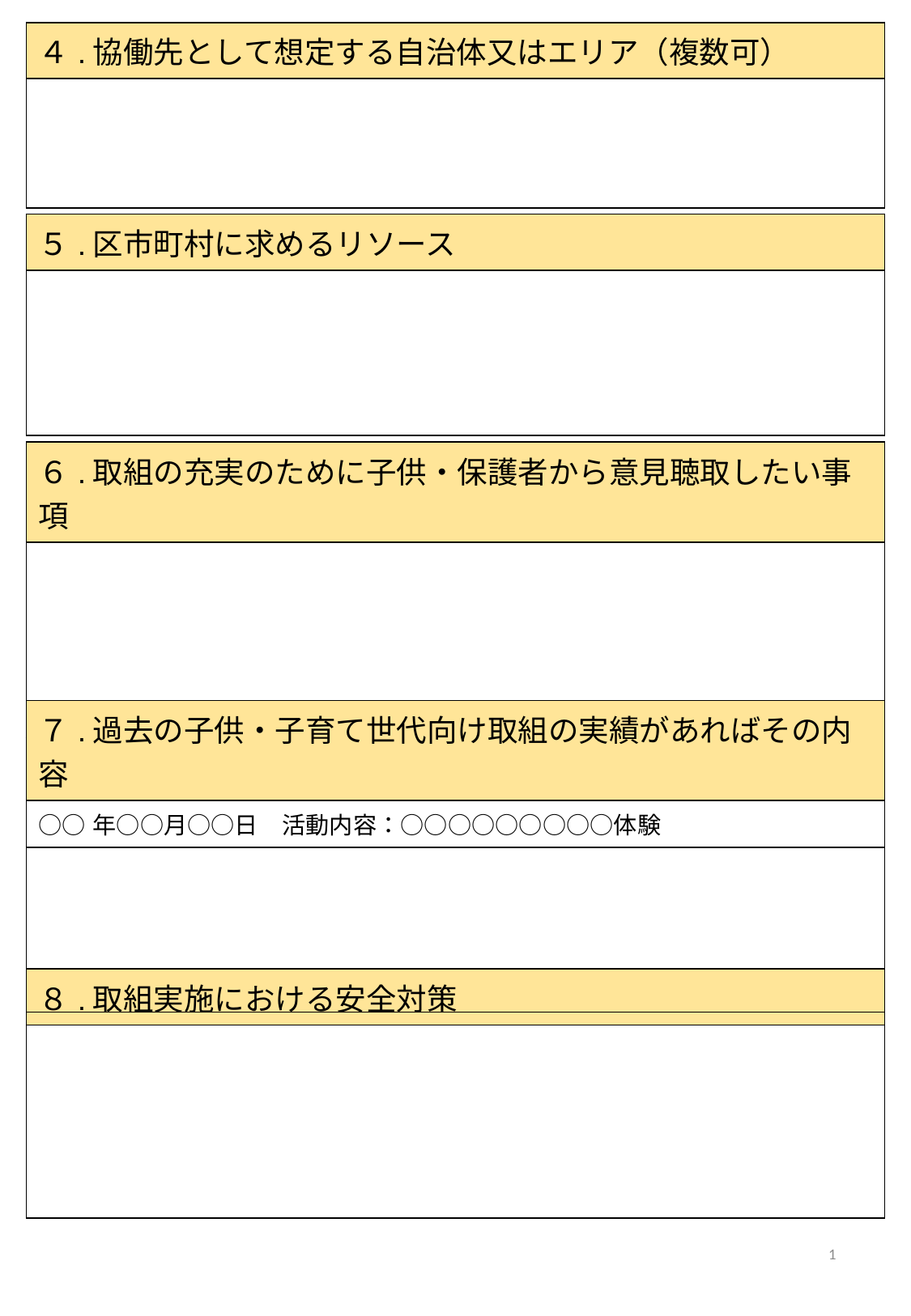

| ４.協働先として想定する自治体又はエリア（複数可） |
| --- |
|  |
| ５.区市町村に求めるリソース |
| --- |
|  |
| ６.取組の充実のために子供・保護者から意見聴取したい事項 |
| --- |
|  |
| ７.過去の子供・子育て世代向け取組の実績があればその内容 |
| --- |
| ○○年○○月○○日　活動内容：○○○○○○○○○体験 |
|  |
| ８.取組実施における安全対策 |
| --- |
|  |
1